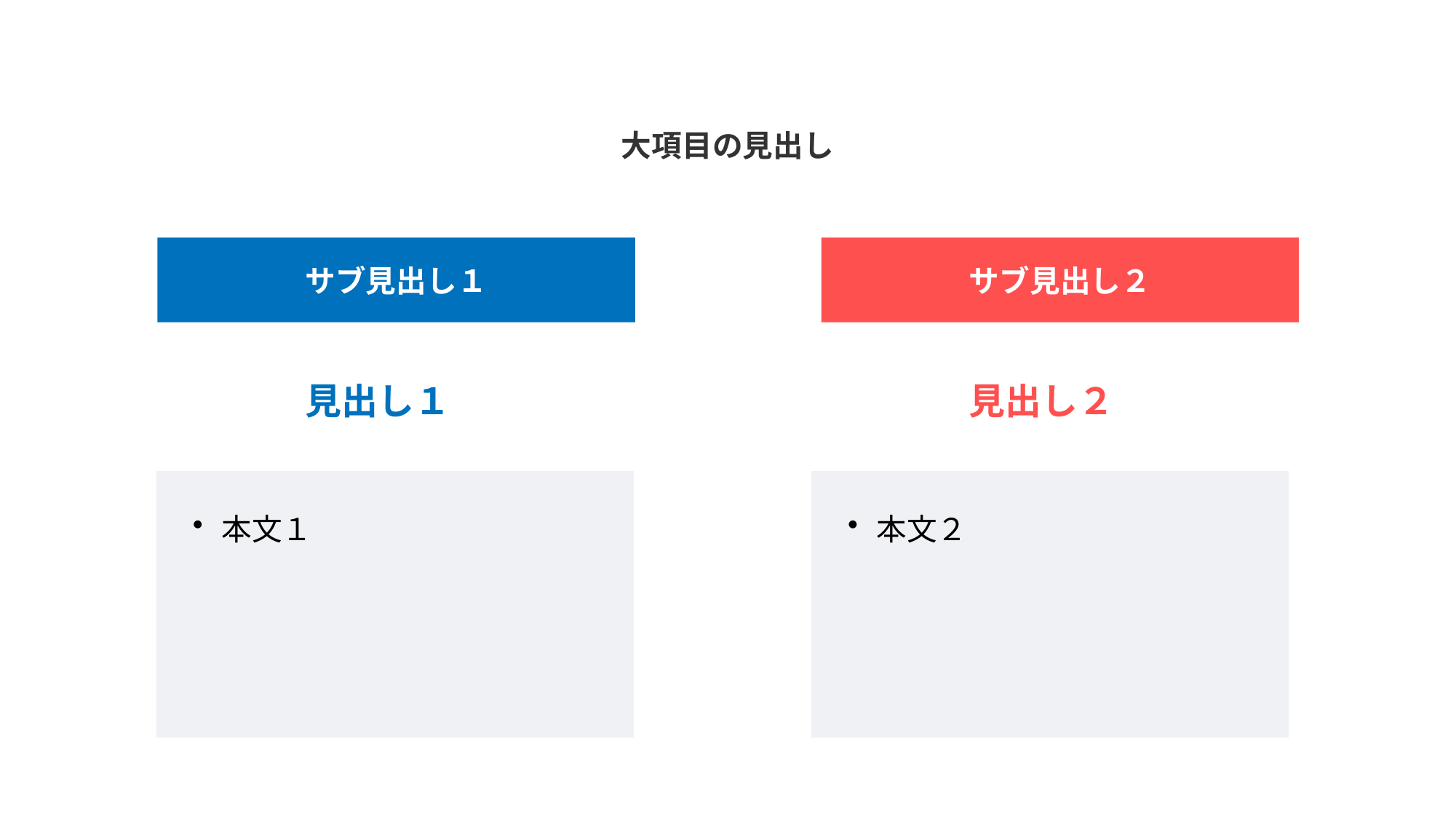

大項目の見出し
サブ見出し１
サブ見出し２
見出し１
見出し２

本文１
本文２